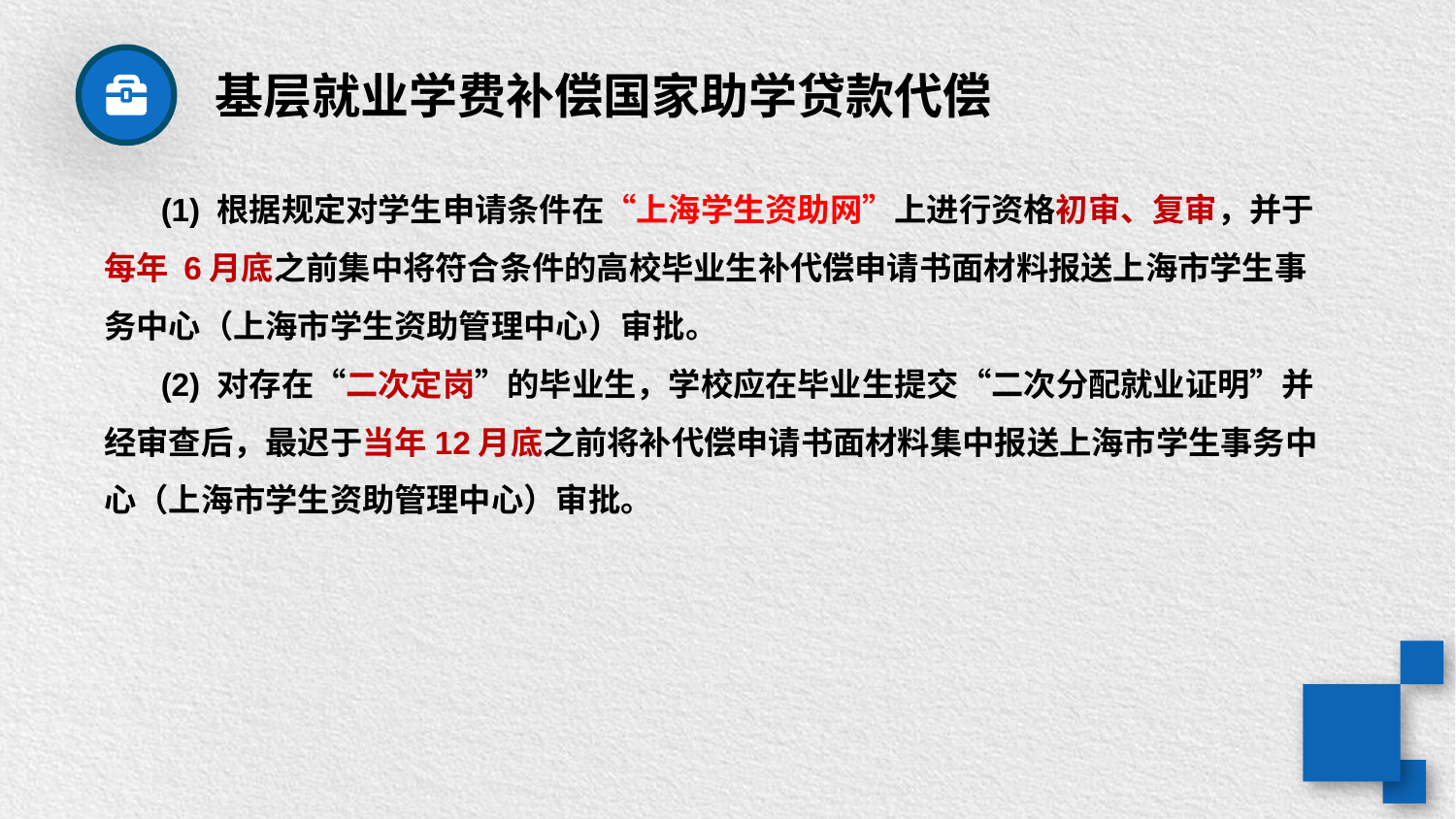

基层就业学费补偿国家助学贷款代偿

(1) 根据规定对学生申请条件在“上海学生资助网”上进行资格初审、复审，并于每年 6月底之前集中将符合条件的高校毕业生补代偿申请书面材料报送上海市学生事务中心（上海市学生资助管理中心）审批。
(2) 对存在“二次定岗”的毕业生，学校应在毕业生提交“二次分配就业证明”并经审查后，最迟于当年12月底之前将补代偿申请书面材料集中报送上海市学生事务中心（上海市学生资助管理中心）审批。